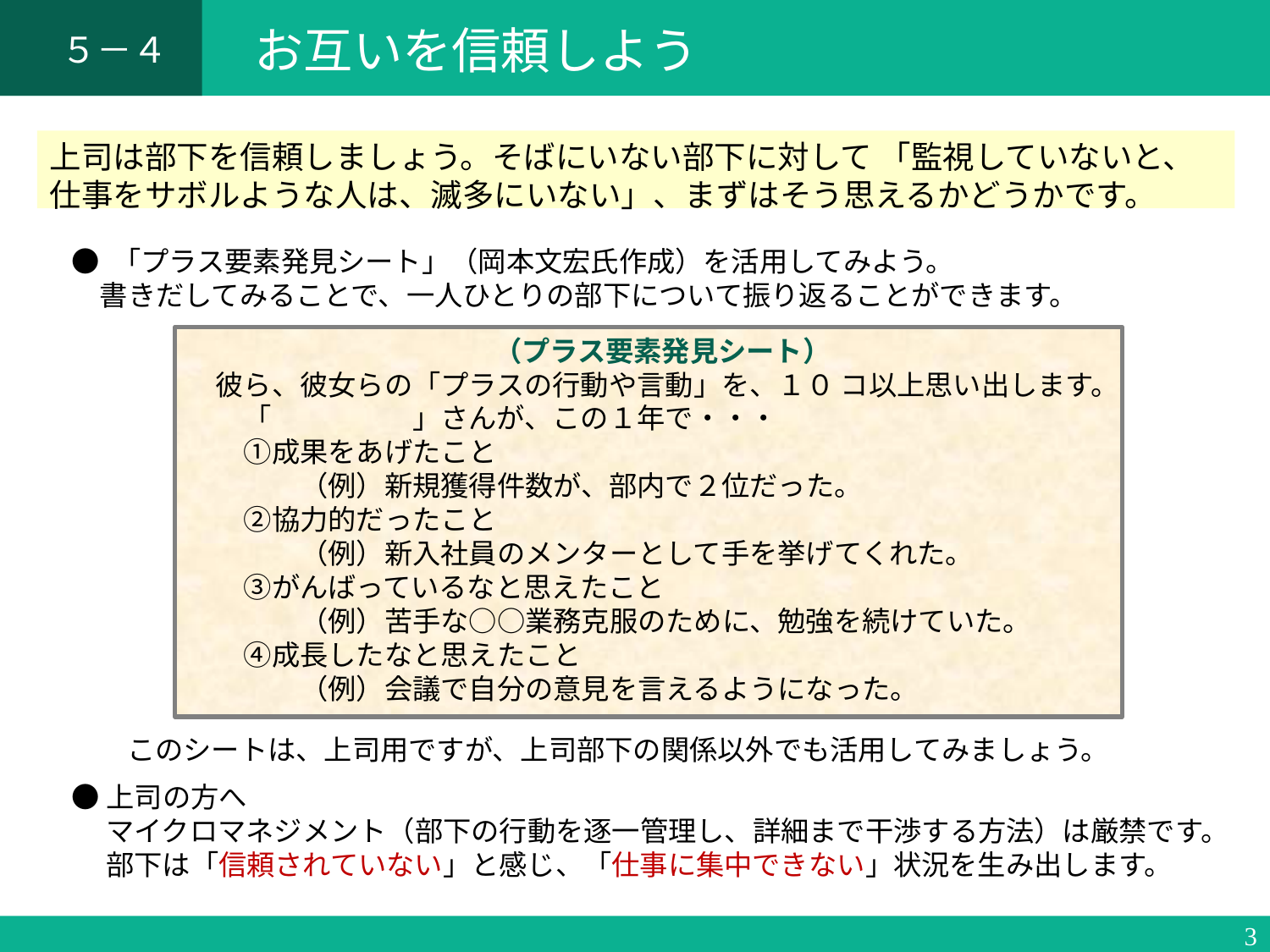

５－４
# お互いを信頼しよう
上司は部下を信頼しましょう。そばにいない部下に対して 「監視していないと、仕事をサボルような人は、滅多にいない」、まずはそう思えるかどうかです。
● 「プラス要素発見シート」（岡本文宏氏作成）を活用してみよう。
　書きだしてみることで、一人ひとりの部下について振り返ることができます。

　（プラス要素発見シート）
　彼ら、彼女らの「プラスの行動や言動」を、１０ コ以上思い出します。
　　「　　　　　」さんが、この１年で・・・
　　①成果をあげたこと
　　　　（例）新規獲得件数が、部内で２位だった。
　　②協力的だったこと
　　　　（例）新入社員のメンターとして手を挙げてくれた。
　　③がんばっているなと思えたこと
　　　　（例）苦手な○○業務克服のために、勉強を続けていた。
　　④成長したなと思えたこと
　　　　（例）会議で自分の意見を言えるようになった。

このシートは、上司用ですが、上司部下の関係以外でも活用してみましょう。
●上司の方へ
　 マイクロマネジメント（部下の行動を逐一管理し、詳細まで干渉する方法）は厳禁です。
　 部下は「信頼されていない」と感じ、「仕事に集中できない」状況を生み出します。
37